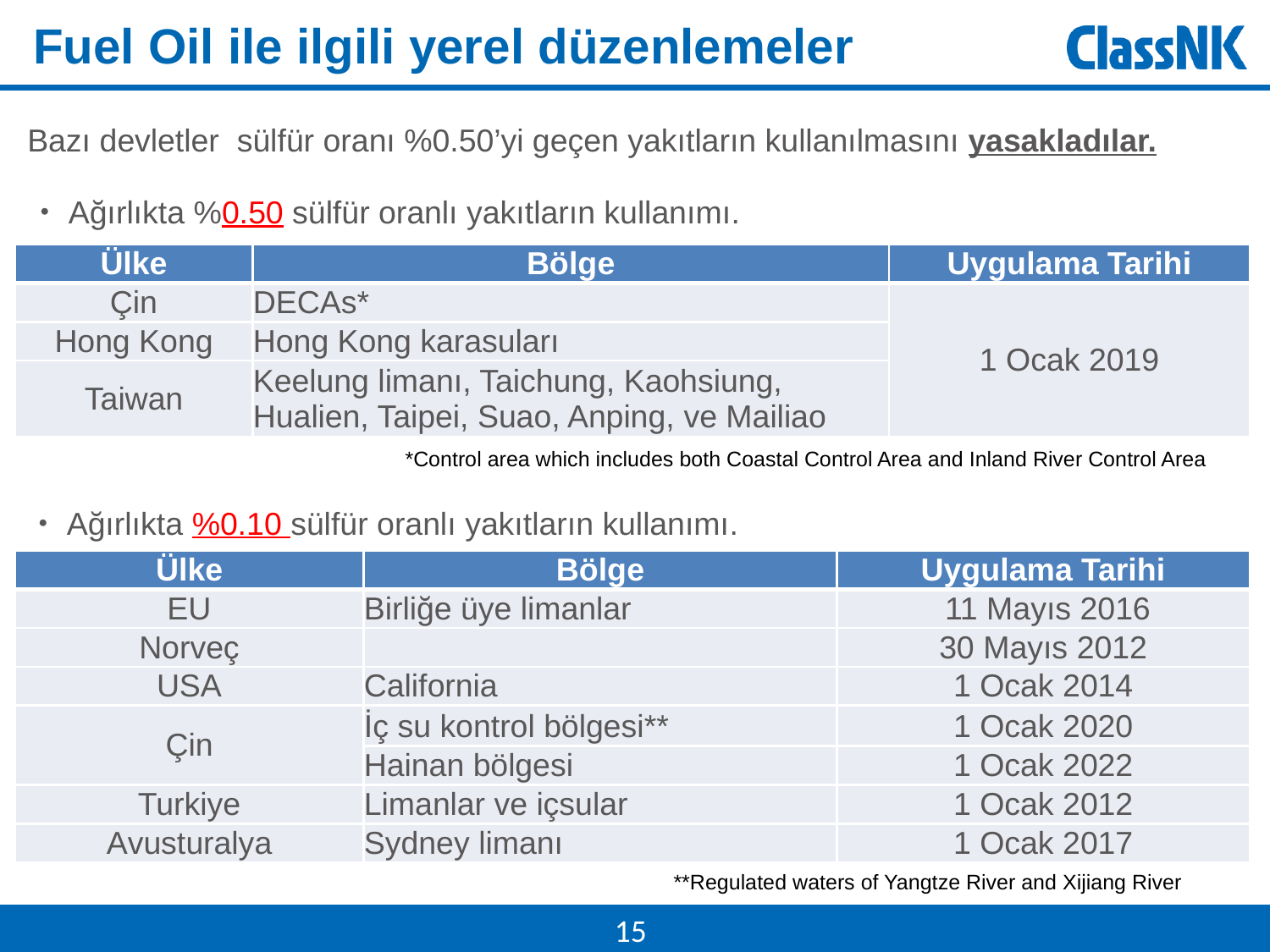

Fuel Oil ile ilgili yerel düzenlemeler
Bazı devletler  sülfür oranı %0.50’yi geçen yakıtların kullanılmasını yasakladılar.
・Ağırlıkta %0.50 sülfür oranlı yakıtların kullanımı.
| Ülke | Bölge | Uygulama Tarihi |
| --- | --- | --- |
| Çin | DECAs\* | 1 Ocak 2019 |
| Hong Kong | Hong Kong karasuları |  |
| Taiwan | Keelung limanı, Taichung, Kaohsiung, Hualien, Taipei, Suao, Anping, ve Mailiao |  |
*Control area which includes both Coastal Control Area and Inland River Control Area
・Ağırlıkta %0.10 sülfür oranlı yakıtların kullanımı.
| Ülke | Bölge | Uygulama Tarihi |
| --- | --- | --- |
| EU | Birliğe üye limanlar | 11 Mayıs 2016 |
| Norveç |  | 30 Mayıs 2012 |
| USA | California | 1 Ocak 2014 |
| Çin | İç su kontrol bölgesi\*\* | 1 Ocak 2020 |
|  | Hainan bölgesi | 1 Ocak 2022 |
| Turkiye | Limanlar ve içsular | 1 Ocak 2012 |
| Avusturalya | Sydney limanı | 1 Ocak 2017 |
**Regulated waters of Yangtze River and Xijiang River
15